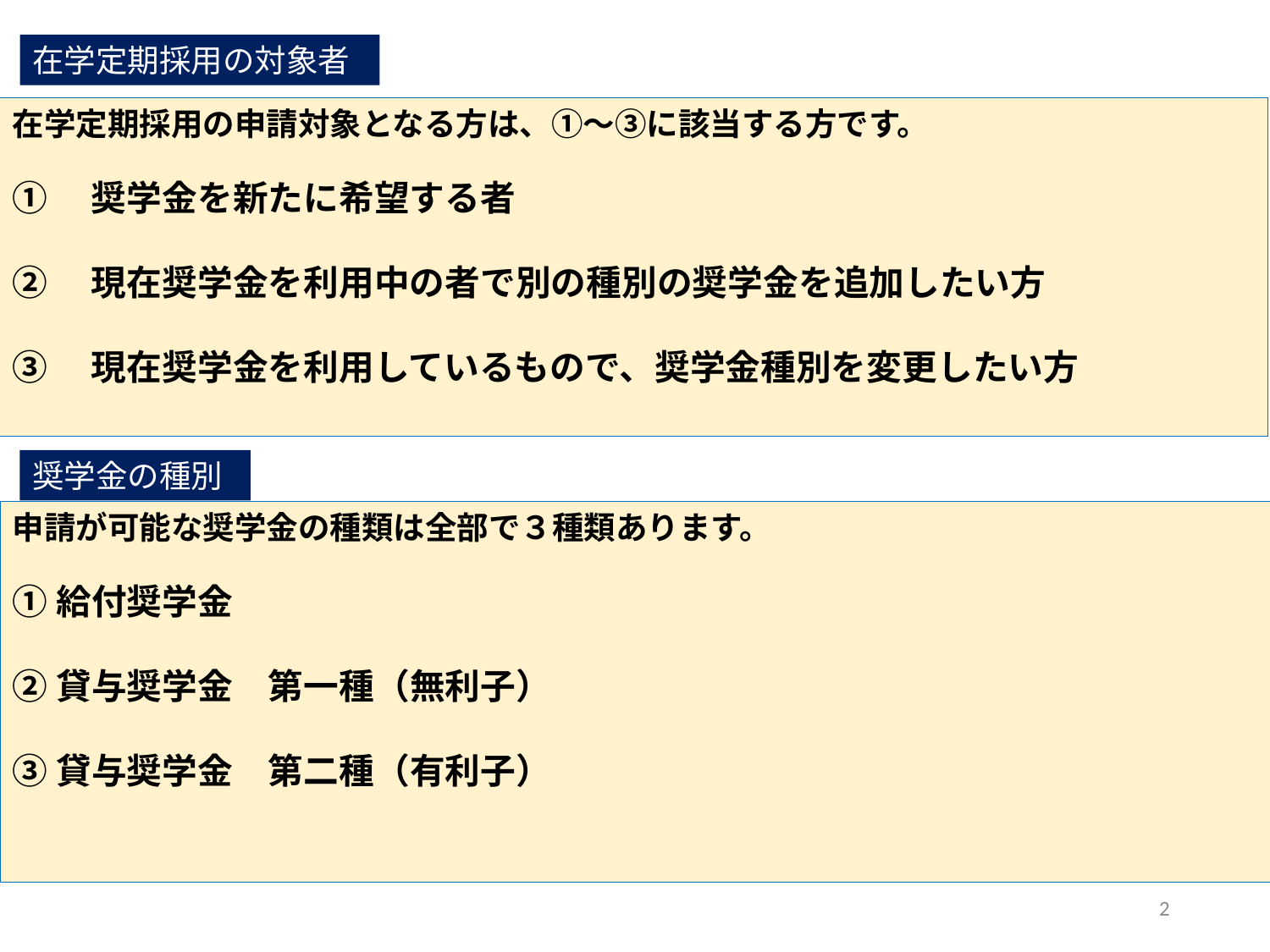

在学定期採用の対象者
在学定期採用の申請対象となる方は、①～③に該当する方です。

①　奨学金を新たに希望する者

②　現在奨学金を利用中の者で別の種別の奨学金を追加したい方

③　現在奨学金を利用しているもので、奨学金種別を変更したい方

奨学金の種別
申請が可能な奨学金の種類は全部で３種類あります。

①給付奨学金

②貸与奨学金　第一種（無利子）

③貸与奨学金　第二種（有利子）

2